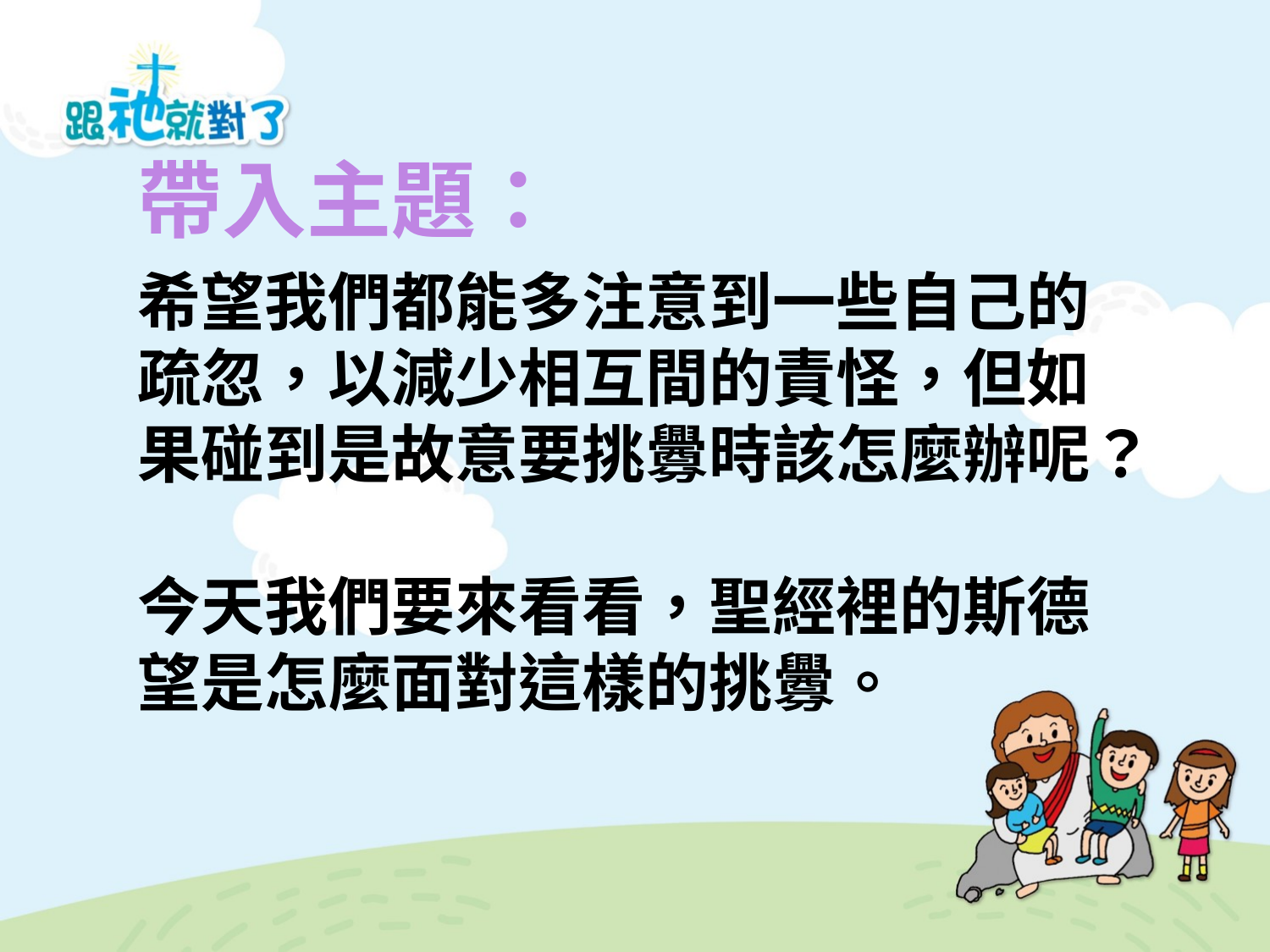

帶入主題：
希望我們都能多注意到一些自己的疏忽，以減少相互間的責怪，但如果碰到是故意要挑釁時該怎麼辦呢？

今天我們要來看看，聖經裡的斯德望是怎麼面對這樣的挑釁。